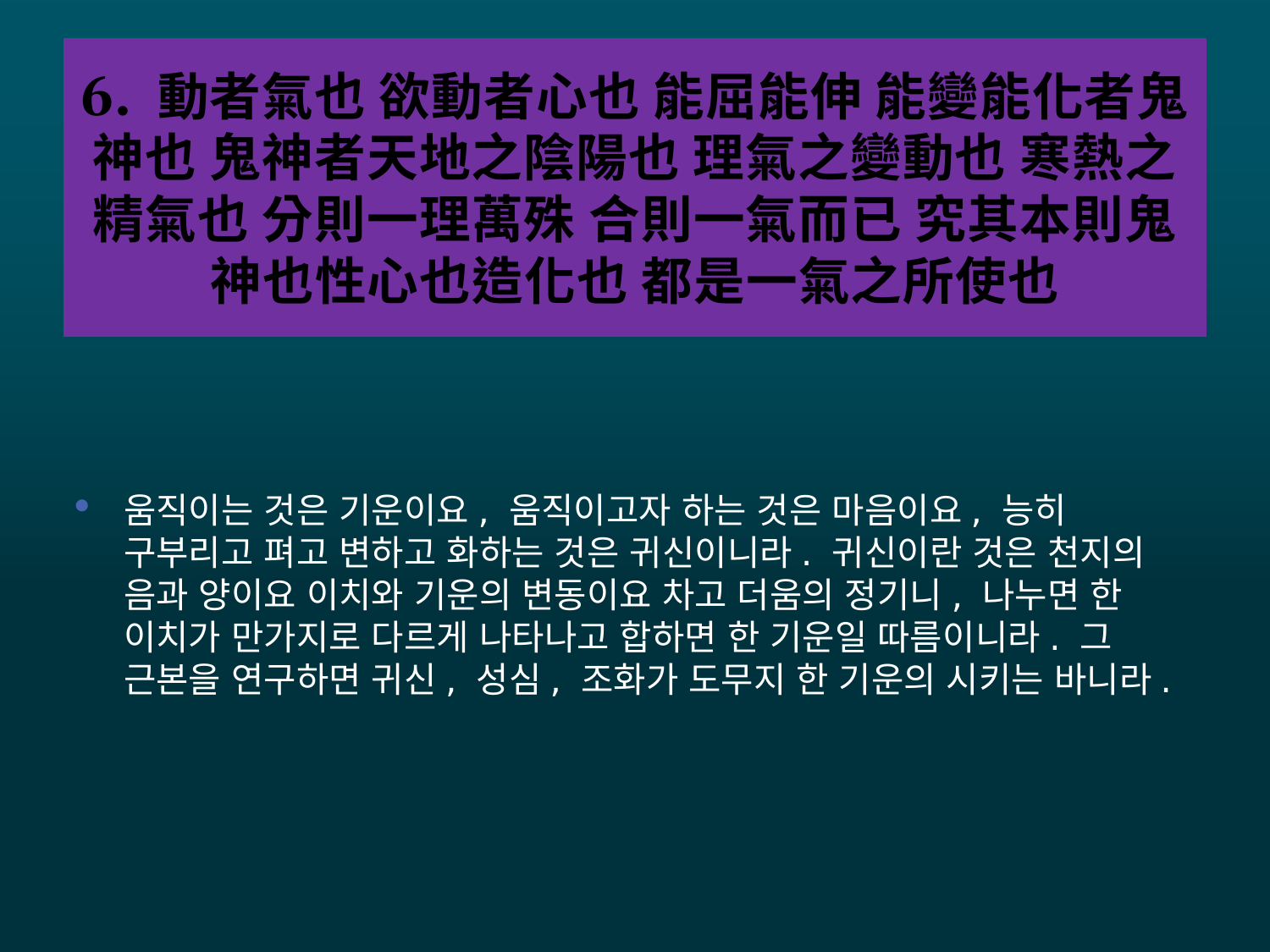

# 6. 動者氣也 欲動者心也 能屈能伸 能變能化者鬼神也 鬼神者天地之陰陽也 理氣之變動也 寒熱之精氣也 分則一理萬殊 合則一氣而已 究其本則鬼神也性心也造化也 都是一氣之所使也
움직이는 것은 기운이요, 움직이고자 하는 것은 마음이요, 능히 구부리고 펴고 변하고 화하는 것은 귀신이니라. 귀신이란 것은 천지의 음과 양이요 이치와 기운의 변동이요 차고 더움의 정기니, 나누면 한 이치가 만가지로 다르게 나타나고 합하면 한 기운일 따름이니라. 그 근본을 연구하면 귀신, 성심, 조화가 도무지 한 기운의 시키는 바니라.